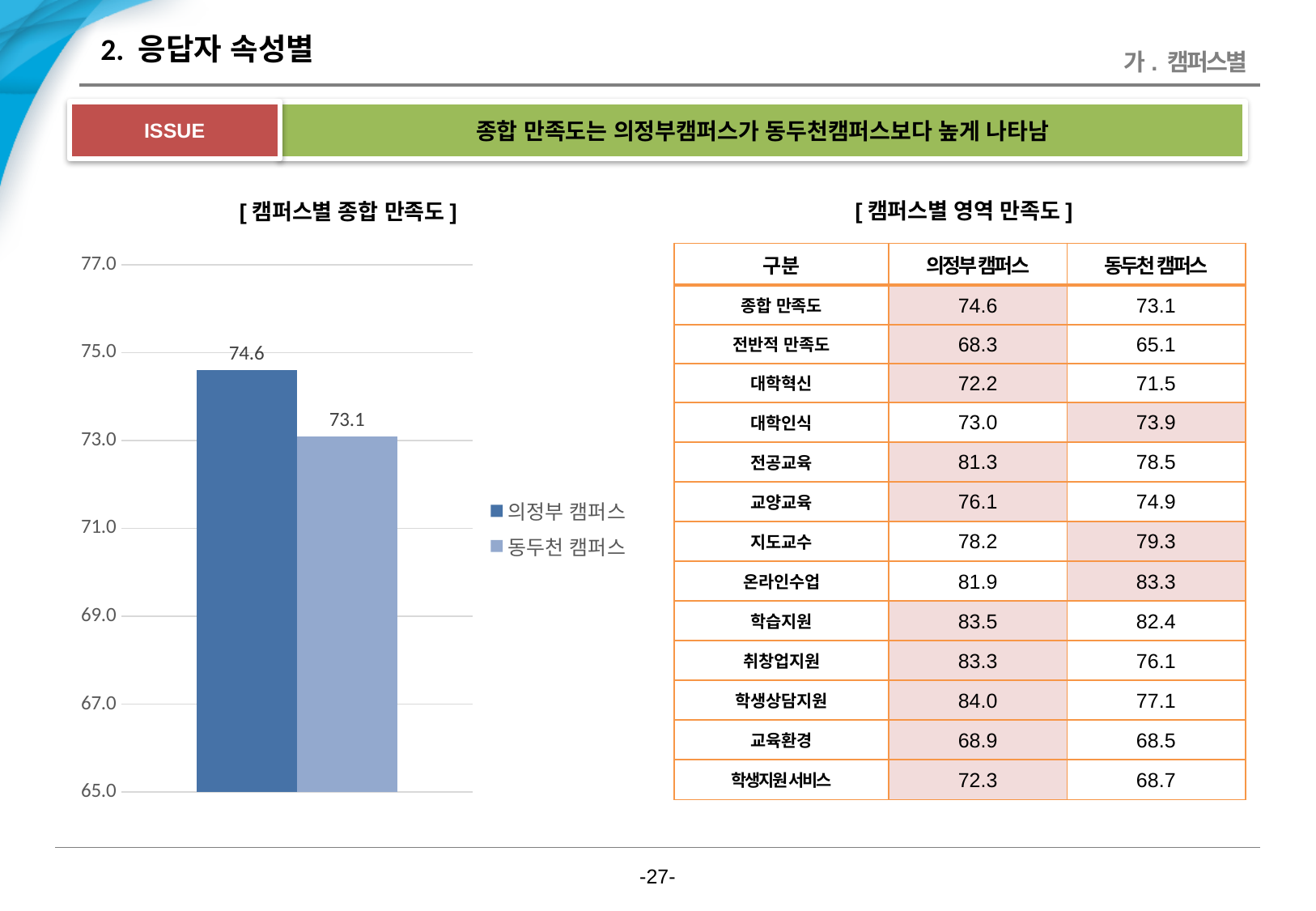

# 2. 응답자 속성별
가. 캠퍼스별
ISSUE
종합 만족도는 의정부캠퍼스가 동두천캠퍼스보다 높게 나타남
[캠퍼스별 영역 만족도]
[캠퍼스별 종합 만족도]

### Chart

| Category | 의정부 캠퍼스 | 동두천 캠퍼스 |
|---|---|---|
| 2021 | 74.6 | 73.1 |
| 구분 | 의정부 캠퍼스 | 동두천 캠퍼스 |
| --- | --- | --- |
| 종합 만족도 | 74.6 | 73.1 |
| 전반적 만족도 | 68.3 | 65.1 |
| 대학혁신 | 72.2 | 71.5 |
| 대학인식 | 73.0 | 73.9 |
| 전공교육 | 81.3 | 78.5 |
| 교양교육 | 76.1 | 74.9 |
| 지도교수 | 78.2 | 79.3 |
| 온라인수업 | 81.9 | 83.3 |
| 학습지원 | 83.5 | 82.4 |
| 취창업지원 | 83.3 | 76.1 |
| 학생상담지원 | 84.0 | 77.1 |
| 교육환경 | 68.9 | 68.5 |
| 학생지원 서비스 | 72.3 | 68.7 |
-27-